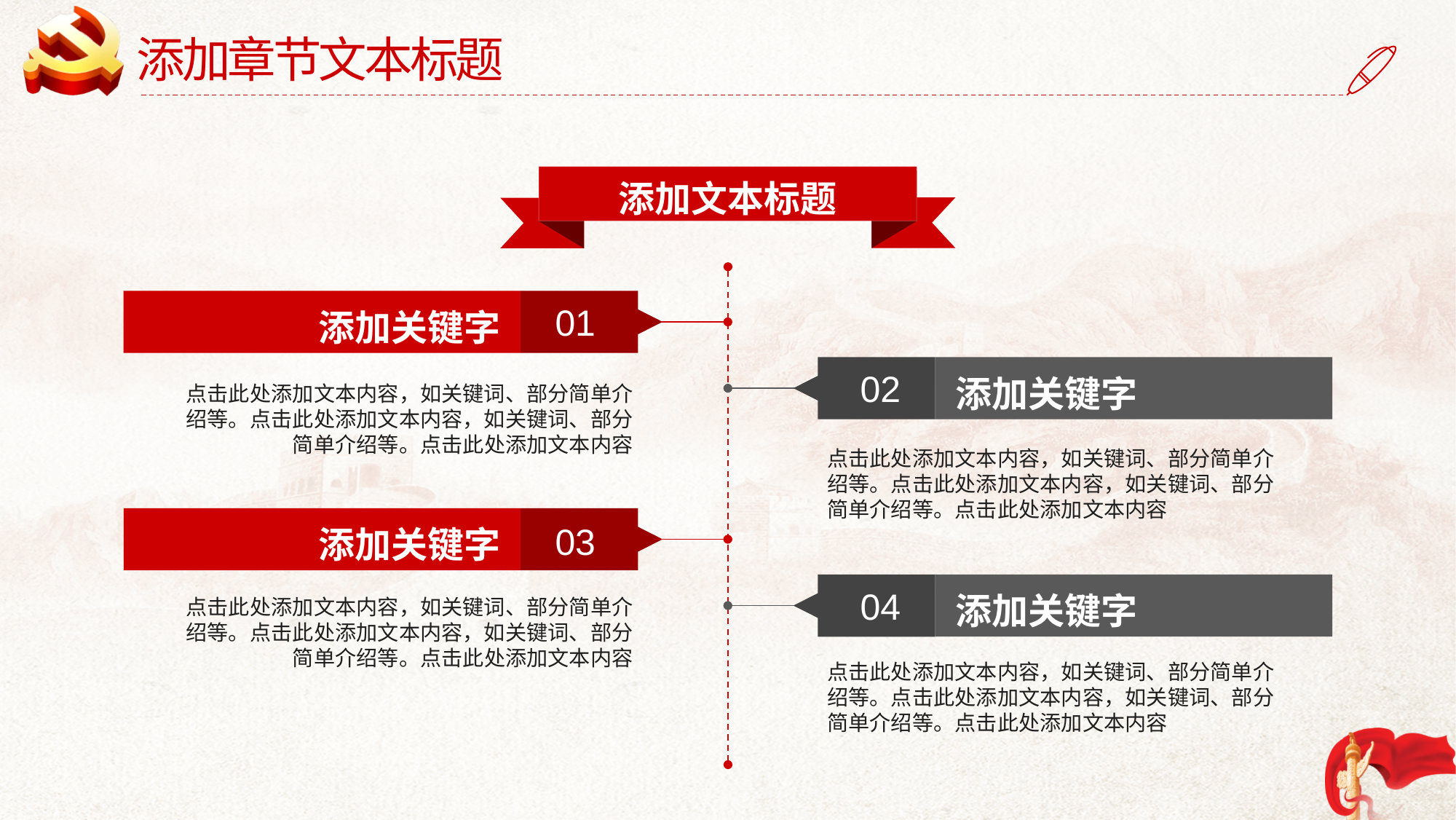

添加章节文本标题

添加文本标题

01
添加关键字

02
添加关键字
点击此处添加文本内容，如关键词、部分简单介绍等。点击此处添加文本内容，如关键词、部分简单介绍等。点击此处添加文本内容
点击此处添加文本内容，如关键词、部分简单介绍等。点击此处添加文本内容，如关键词、部分简单介绍等。点击此处添加文本内容

03
添加关键字

04
添加关键字
点击此处添加文本内容，如关键词、部分简单介绍等。点击此处添加文本内容，如关键词、部分简单介绍等。点击此处添加文本内容
点击此处添加文本内容，如关键词、部分简单介绍等。点击此处添加文本内容，如关键词、部分简单介绍等。点击此处添加文本内容